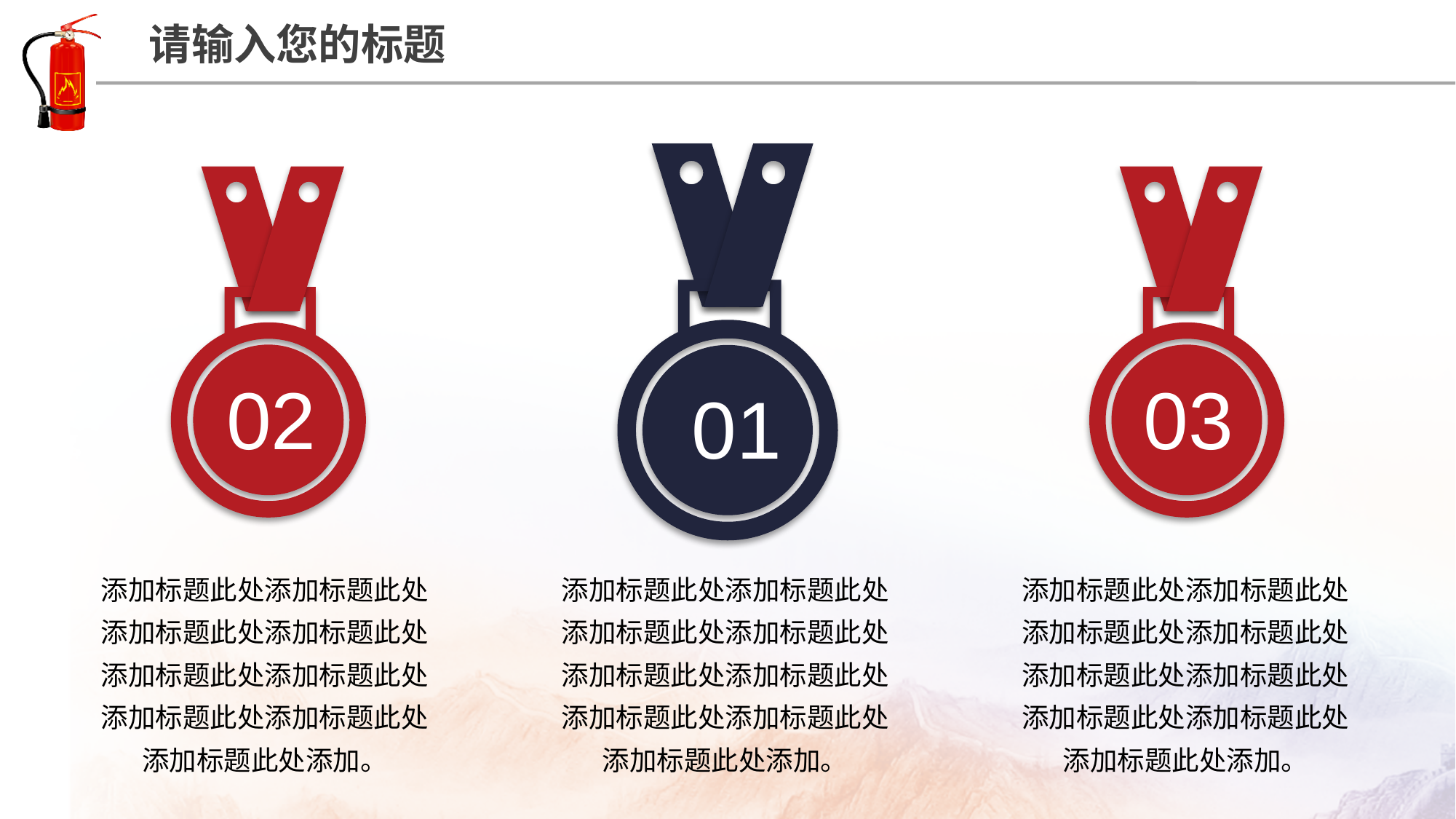

01

02

03
添加标题此处添加标题此处添加标题此处添加标题此处添加标题此处添加标题此处添加标题此处添加标题此处添加标题此处添加。
添加标题此处添加标题此处添加标题此处添加标题此处添加标题此处添加标题此处添加标题此处添加标题此处添加标题此处添加。
添加标题此处添加标题此处添加标题此处添加标题此处添加标题此处添加标题此处添加标题此处添加标题此处添加标题此处添加。